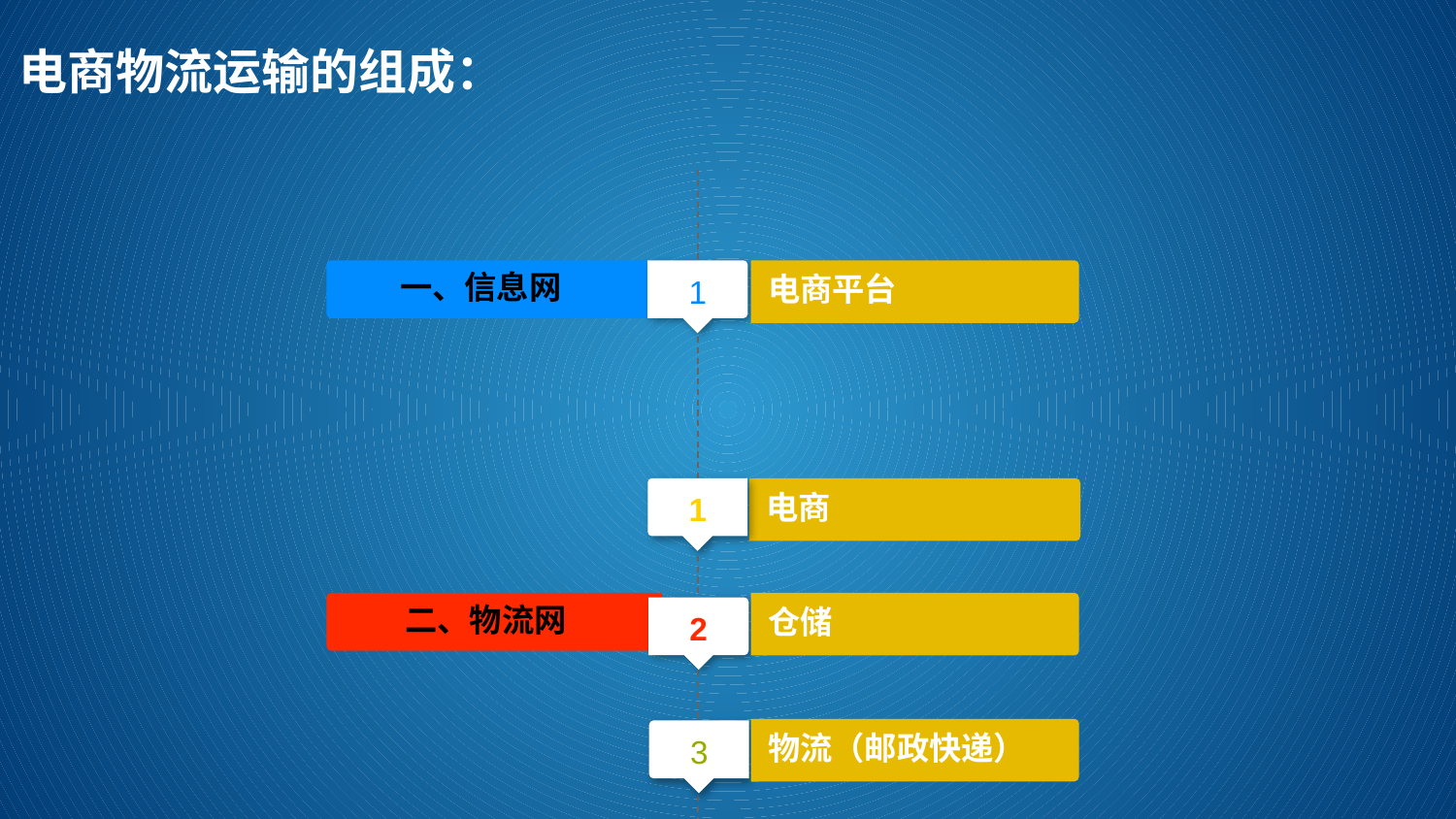

# 电商物流运输的组成：
一、信息网
1
电商平台
1
电商
二、物流网
仓储
2
物流（邮政快递）
3